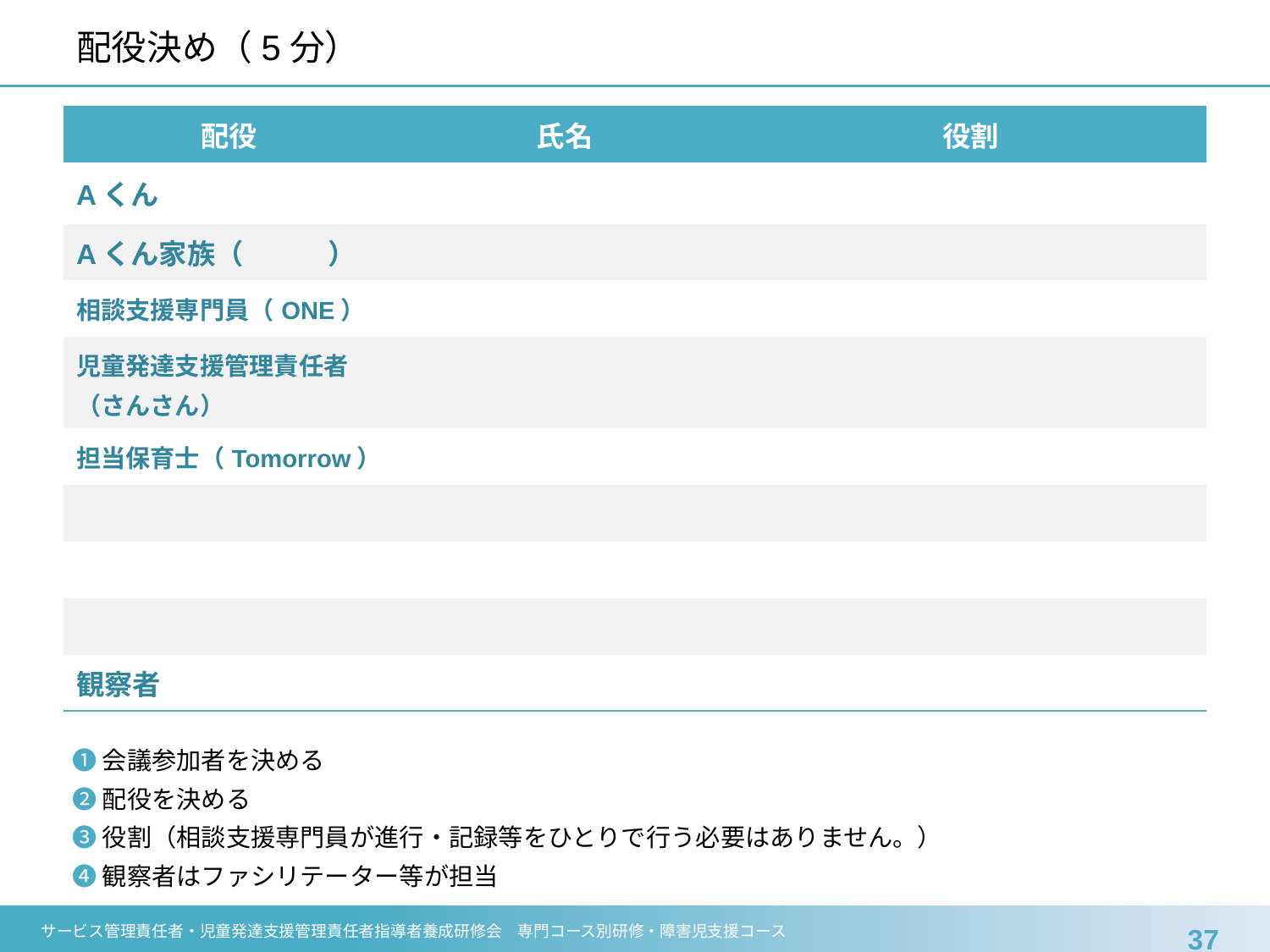

# 配役決め（5分）
| 配役 | 氏名 | 役割 |
| --- | --- | --- |
| Aくん |  |  |
| Aくん家族（　　　） |  |  |
| 相談支援専門員（ONE） |  |  |
| 児童発達支援管理責任者（さんさん） |  |  |
| 担当保育士（Tomorrow） |  |  |
|  |  |  |
|  |  |  |
|  |  |  |
| 観察者 |  |  |
　❶ 会議参加者を決める
　❷ 配役を決める
　❸ 役割（相談支援専門員が進行・記録等をひとりで行う必要はありません。）
　❹ 観察者はファシリテーター等が担当